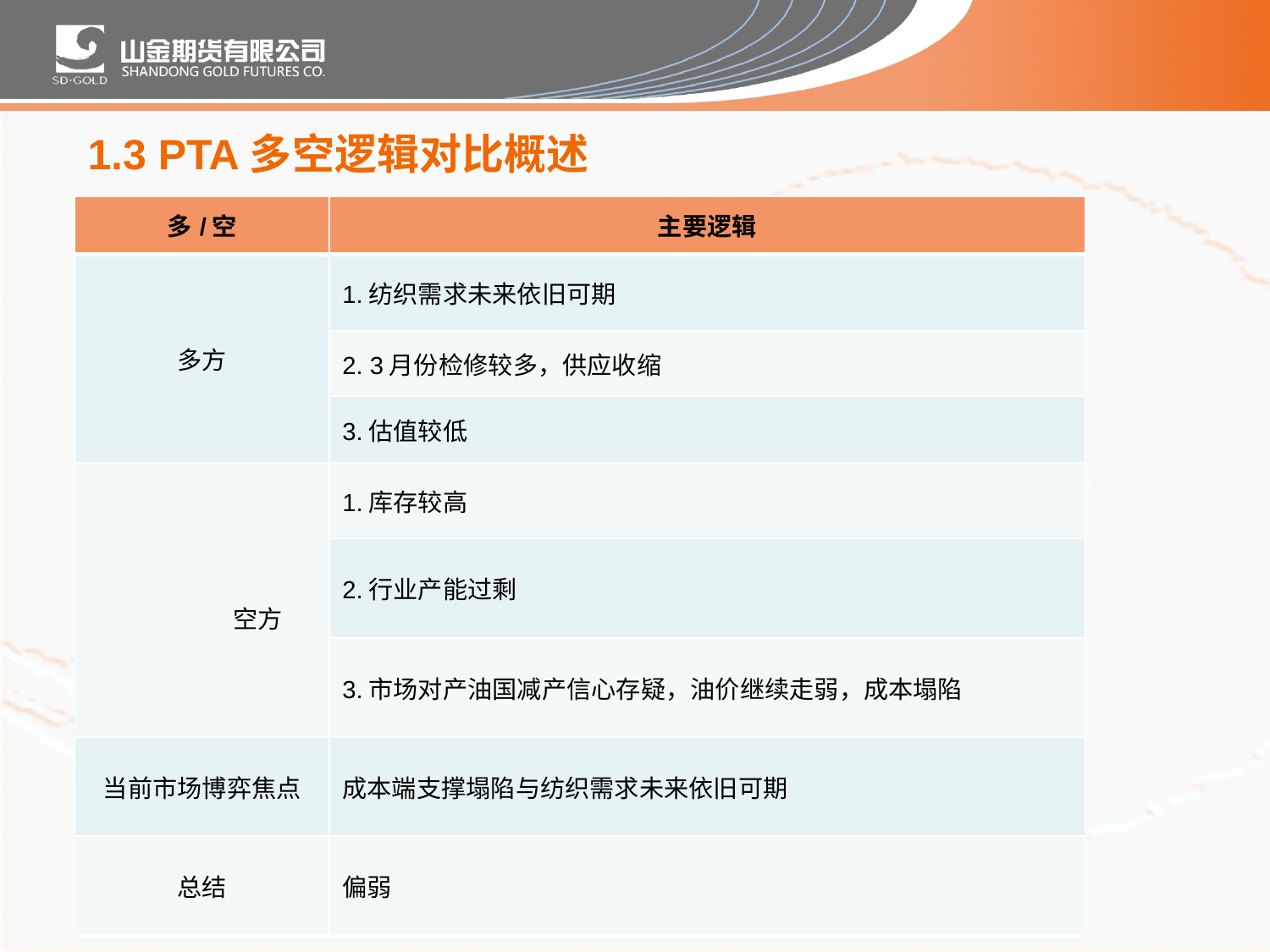

# 1.3 PTA多空逻辑对比概述
| 多/空 | 主要逻辑 |
| --- | --- |
| 多方 | 1.纺织需求未来依旧可期 |
|  | 2. 3月份检修较多，供应收缩 |
|  | 3.估值较低 |
| 空方 | 1.库存较高 |
|  | 2.行业产能过剩 |
|  | 3.市场对产油国减产信心存疑，油价继续走弱，成本塌陷 |
| 当前市场博弈焦点 | 成本端支撑塌陷与纺织需求未来依旧可期 |
| 总结 | 偏弱 |